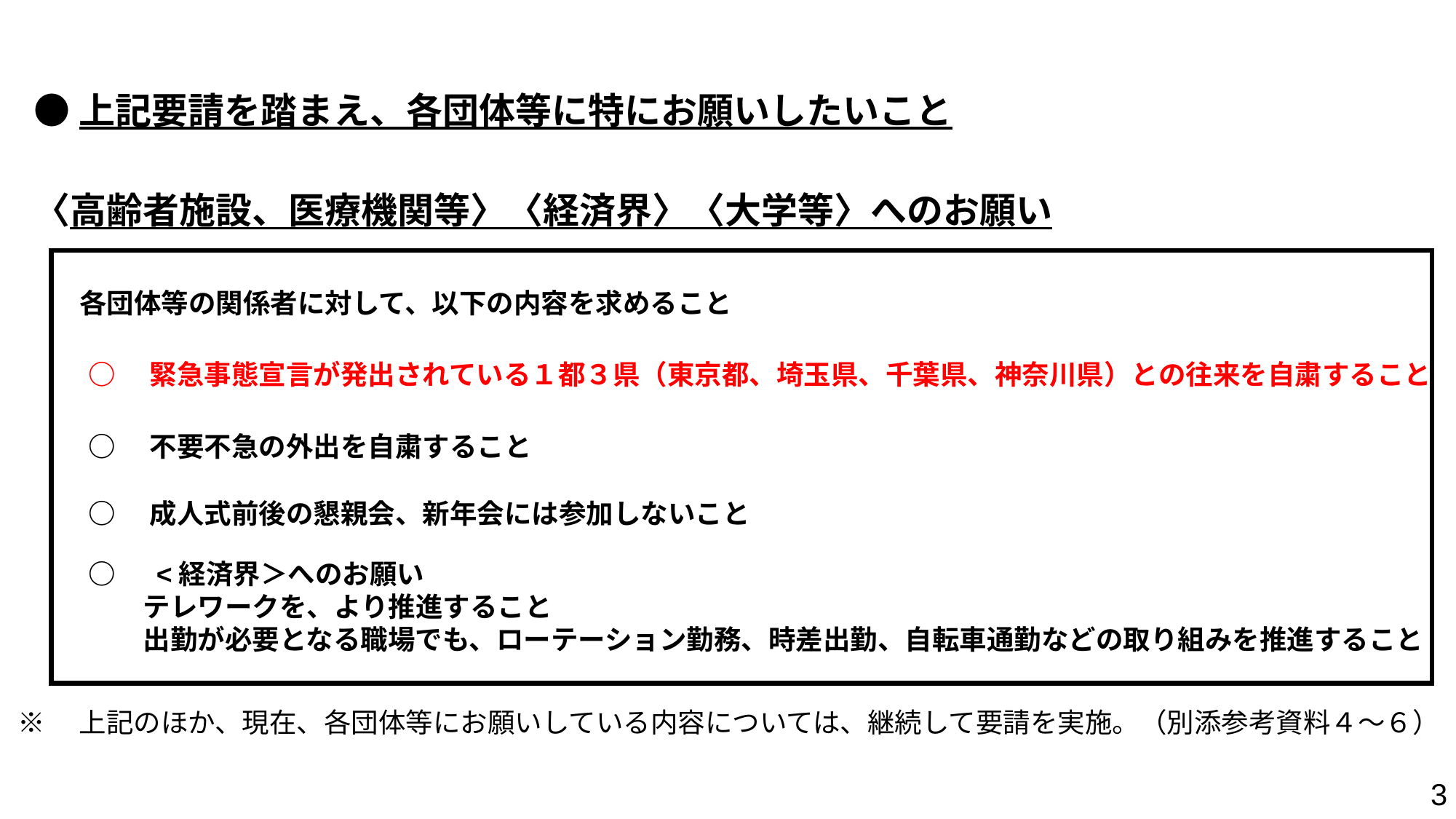

●上記要請を踏まえ、各団体等に特にお願いしたいこと
〈高齢者施設、医療機関等〉〈経済界〉〈大学等〉へのお願い

各団体等の関係者に対して、以下の内容を求めること
○　緊急事態宣言が発出されている１都３県（東京都、埼玉県、千葉県、神奈川県）との往来を自粛すること
○　不要不急の外出を自粛すること

○　成人式前後の懇親会、新年会には参加しないこと

○　<経済界＞へのお願い
　　テレワークを、より推進すること
　　出勤が必要となる職場でも、ローテーション勤務、時差出勤、自転車通勤などの取り組みを推進すること

※　上記のほか、現在、各団体等にお願いしている内容については、継続して要請を実施。（別添参考資料４～６）

3